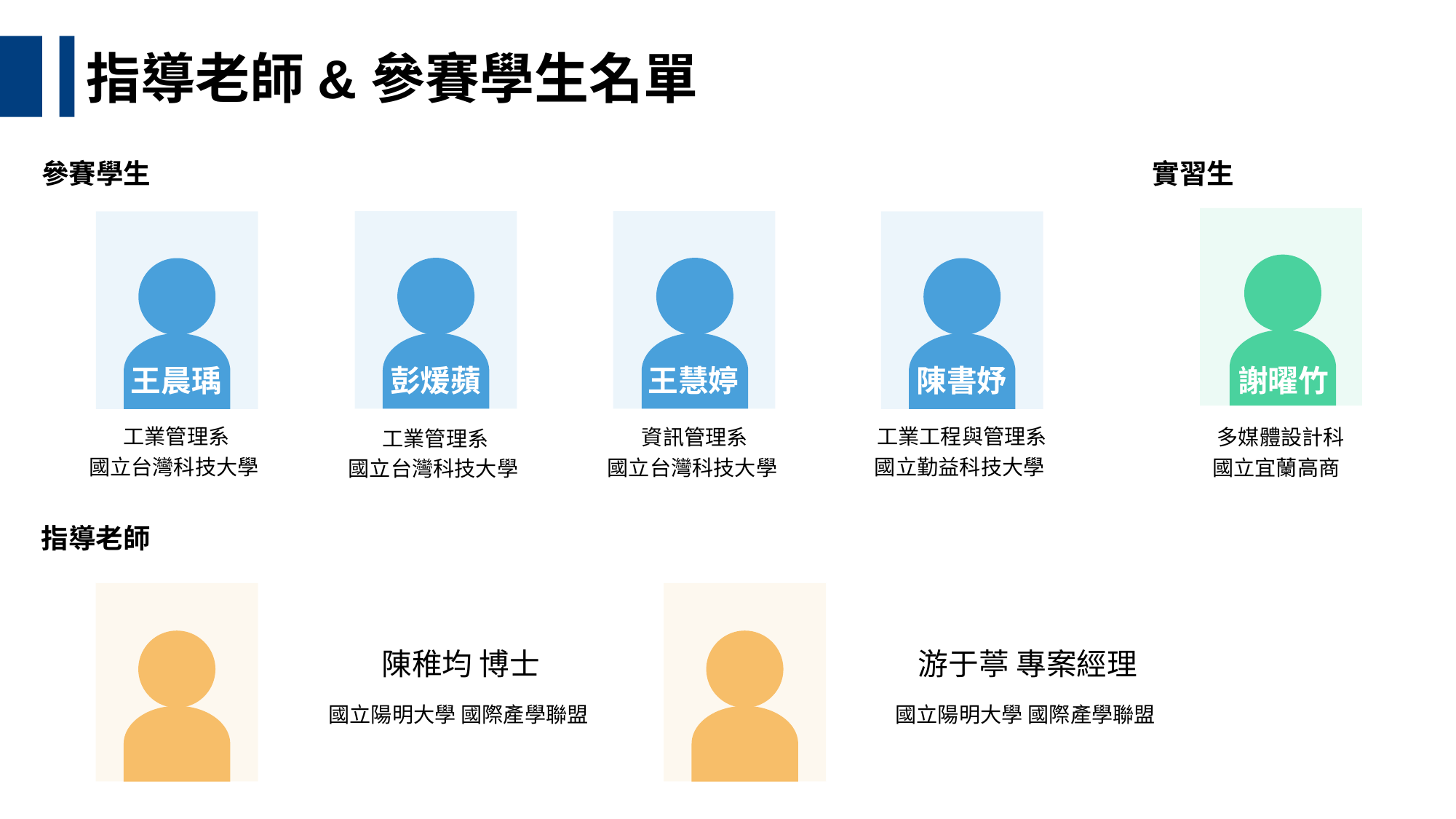

指導老師&參賽學生名單
參賽學生
實習生

彭煖蘋
工業管理系
國立台灣科技大學

王慧婷
資訊管理系
國立台灣科技大學

王晨瑀
工業管理系
國立台灣科技大學

陳書妤
工業工程與管理系
國立勤益科技大學

謝曜竹
多媒體設計科
國立宜蘭高商
指導老師

陳稚均 博士
國立陽明大學 國際產學聯盟
游于葶 專案經理
國立陽明大學 國際產學聯盟